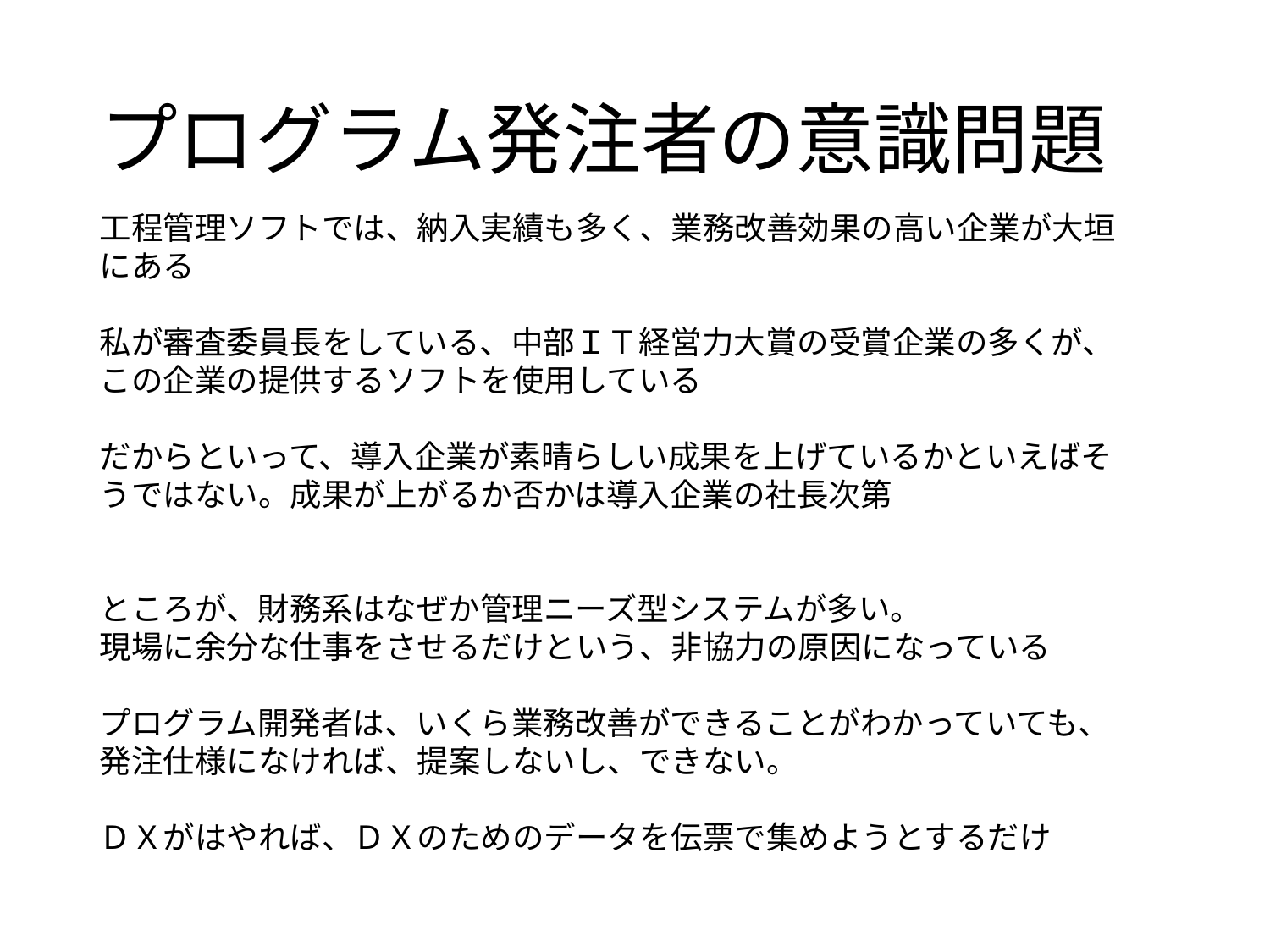

# プログラム発注者の意識問題
工程管理ソフトでは、納入実績も多く、業務改善効果の高い企業が大垣にある

私が審査委員長をしている、中部ＩＴ経営力大賞の受賞企業の多くが、この企業の提供するソフトを使用している

だからといって、導入企業が素晴らしい成果を上げているかといえばそうではない。成果が上がるか否かは導入企業の社長次第

ところが、財務系はなぜか管理ニーズ型システムが多い。
現場に余分な仕事をさせるだけという、非協力の原因になっている

プログラム開発者は、いくら業務改善ができることがわかっていても、発注仕様になければ、提案しないし、できない。

ＤＸがはやれば、ＤＸのためのデータを伝票で集めようとするだけ